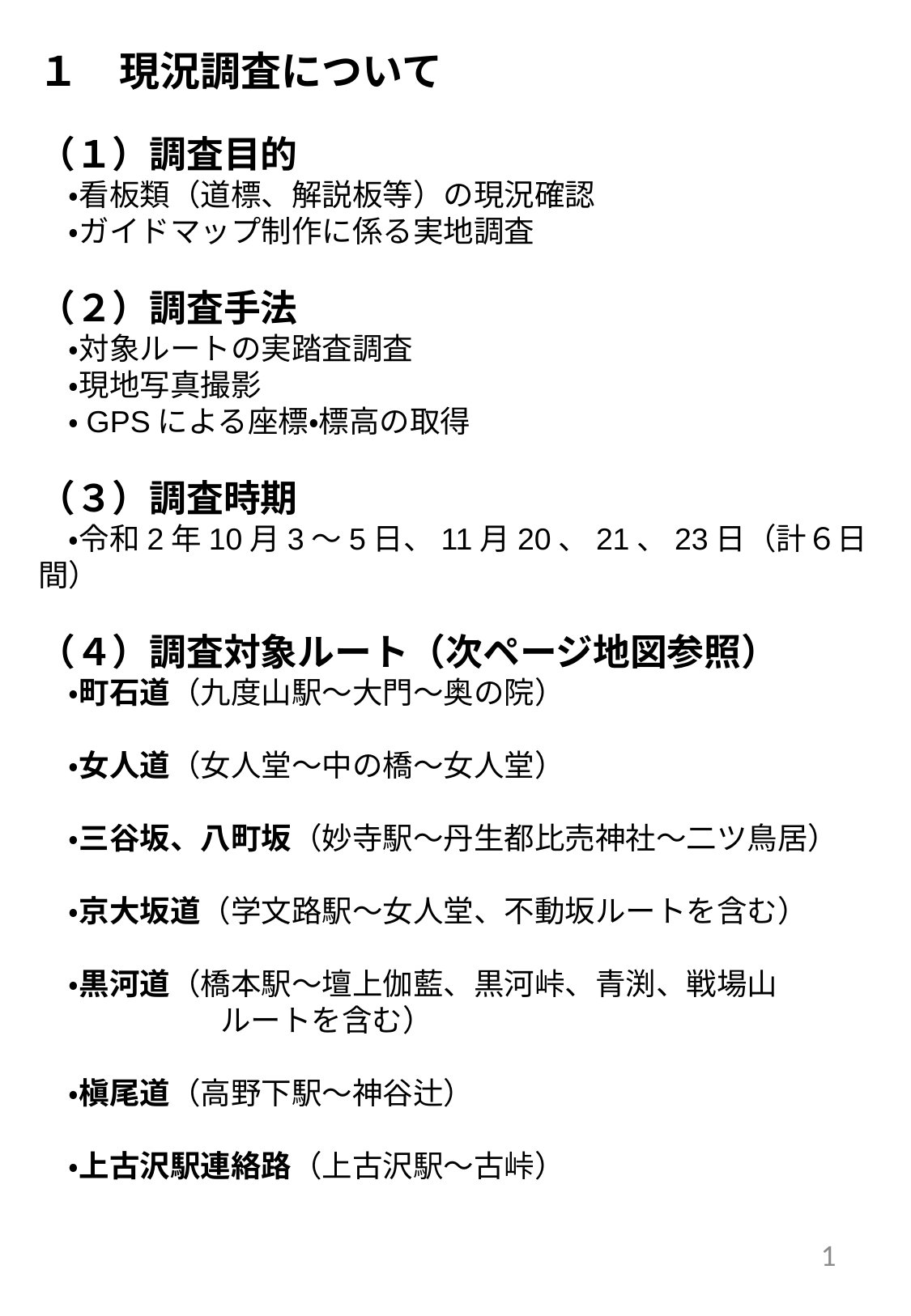

１　現況調査について
（１）調査目的
　・看板類（道標、解説板等）の現況確認
　・ガイドマップ制作に係る実地調査

（２）調査手法
　・対象ルートの実踏査調査
　・現地写真撮影
　・GPSによる座標・標高の取得

（３）調査時期
　・令和2年10月3～5日、11月20、21、23日（計６日間）

（４）調査対象ルート（次ページ地図参照）
　・町石道（九度山駅～大門～奥の院）

　・女人道（女人堂～中の橋～女人堂）

　・三谷坂、八町坂（妙寺駅～丹生都比売神社～二ツ鳥居）

　・京大坂道（学文路駅～女人堂、不動坂ルートを含む）

　・黒河道（橋本駅～壇上伽藍、黒河峠、青渕、戦場山
　　　　　　ルートを含む）

　・槇尾道（高野下駅～神谷辻）

　・上古沢駅連絡路（上古沢駅～古峠）
1